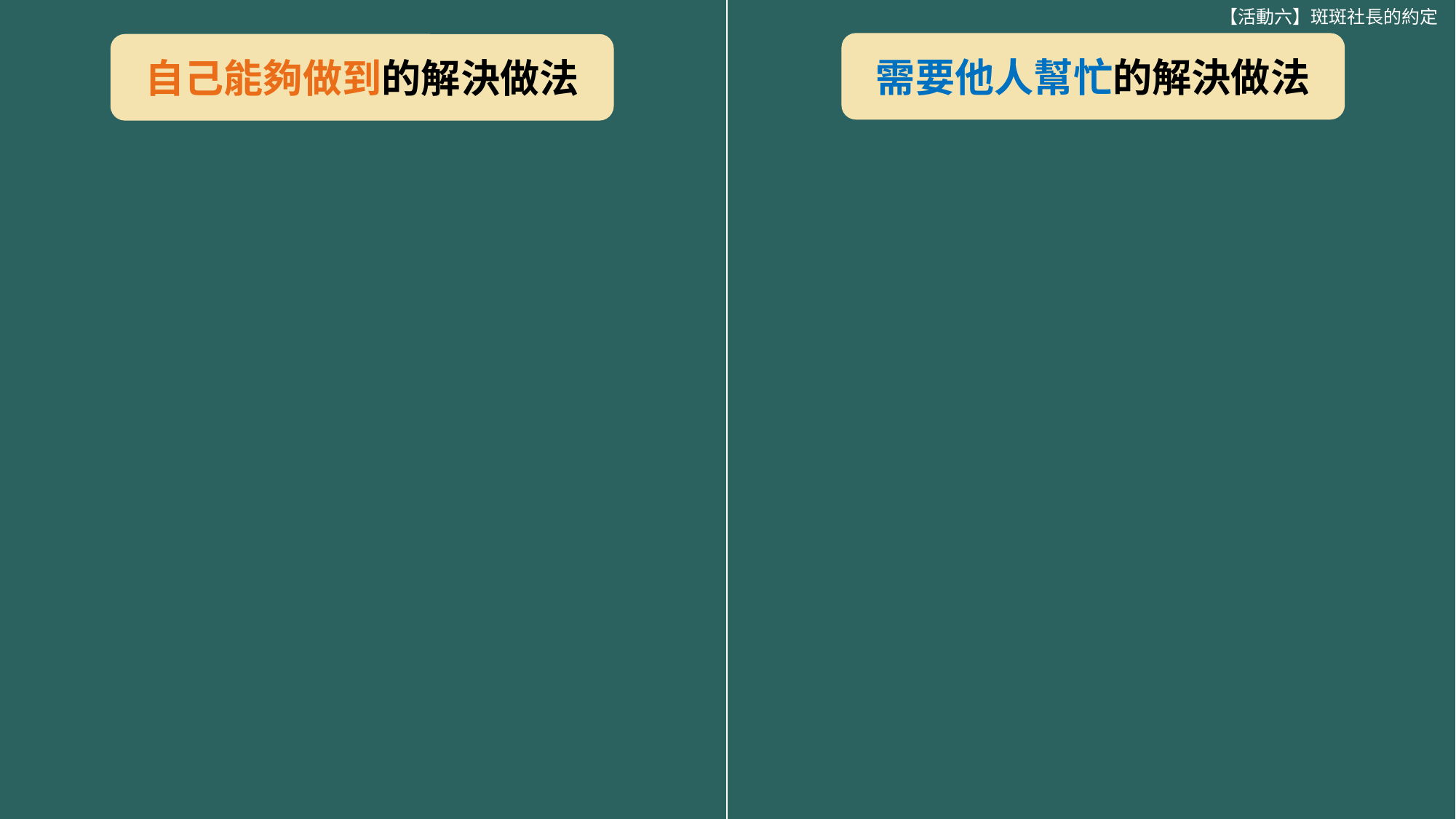

【活動六】斑斑社長的約定
需要他人幫忙的解決做法
自己能夠做到的解決做法